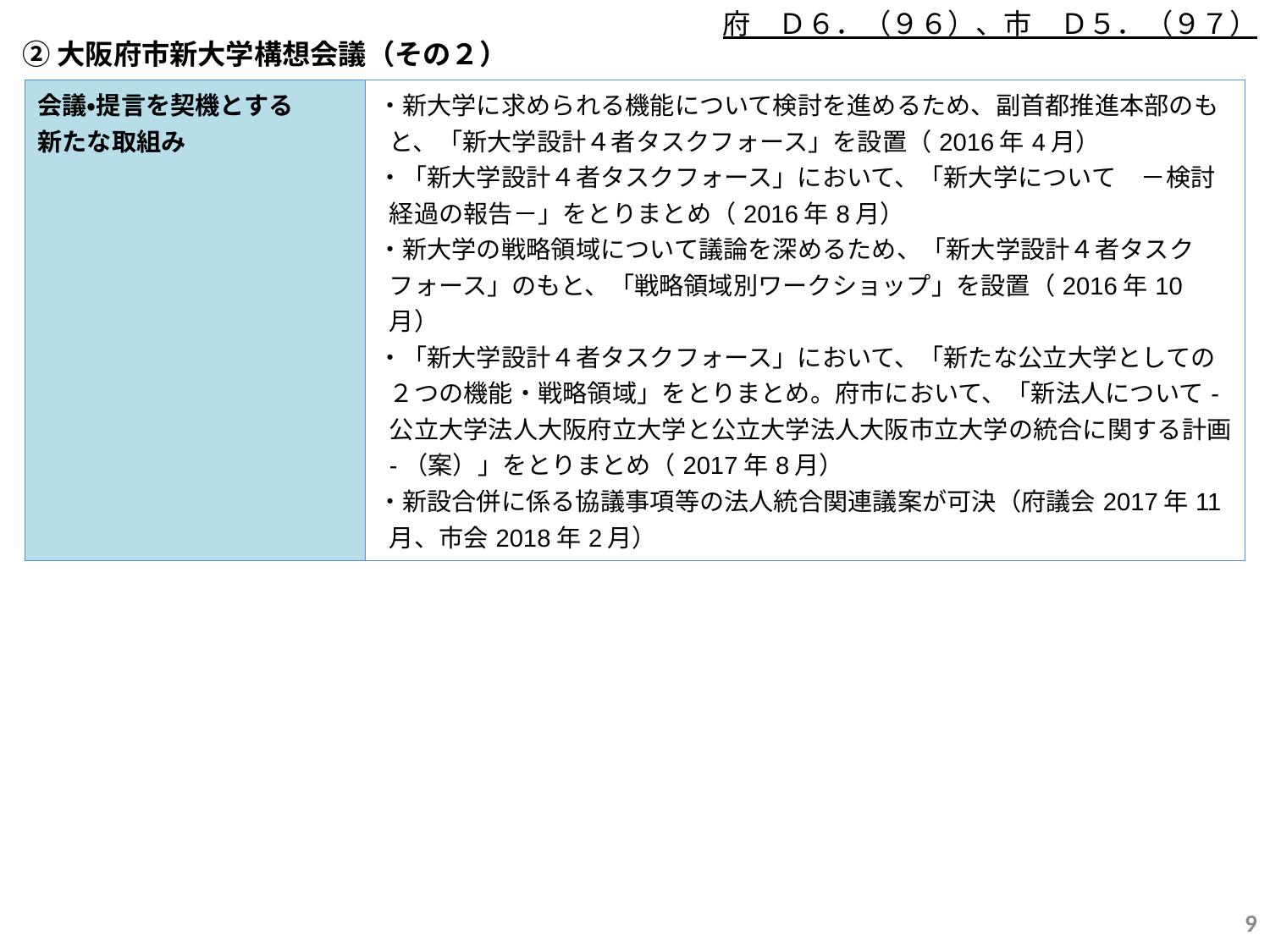

府　Ｄ６．（９６）、市　Ｄ５．（９７）
②大阪府市新大学構想会議（その２）
| 会議・提言を契機とする 新たな取組み | ・新大学に求められる機能について検討を進めるため、副首都推進本部のもと、「新大学設計４者タスクフォース」を設置（2016年4月） ・「新大学設計４者タスクフォース」において、「新大学について　－検討経過の報告－」をとりまとめ（2016年8月） ・新大学の戦略領域について議論を深めるため、「新大学設計４者タスクフォース」のもと、「戦略領域別ワークショップ」を設置（2016年10月） ・「新大学設計４者タスクフォース」において、「新たな公立大学としての２つの機能・戦略領域」をとりまとめ。府市において、「新法人について-公立大学法人大阪府立大学と公立大学法人大阪市立大学の統合に関する計画-（案）」をとりまとめ（2017年8月） ・新設合併に係る協議事項等の法人統合関連議案が可決（府議会2017年11月、市会2018年2月） |
| --- | --- |
9